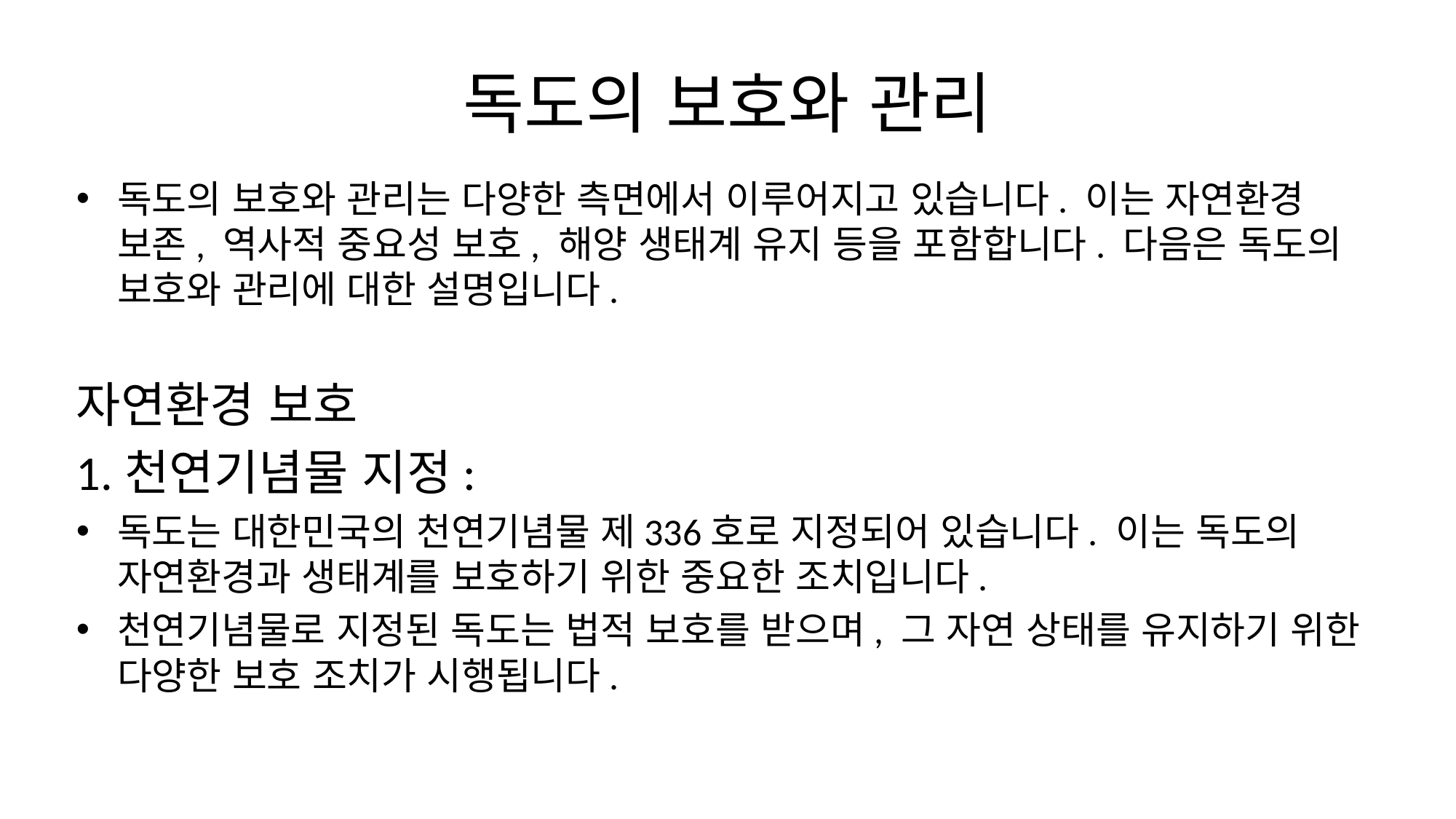

# 독도의 보호와 관리
독도의 보호와 관리는 다양한 측면에서 이루어지고 있습니다. 이는 자연환경 보존, 역사적 중요성 보호, 해양 생태계 유지 등을 포함합니다. 다음은 독도의 보호와 관리에 대한 설명입니다.

자연환경 보호
1.천연기념물 지정:
독도는 대한민국의 천연기념물 제336호로 지정되어 있습니다. 이는 독도의 자연환경과 생태계를 보호하기 위한 중요한 조치입니다.
천연기념물로 지정된 독도는 법적 보호를 받으며, 그 자연 상태를 유지하기 위한 다양한 보호 조치가 시행됩니다.